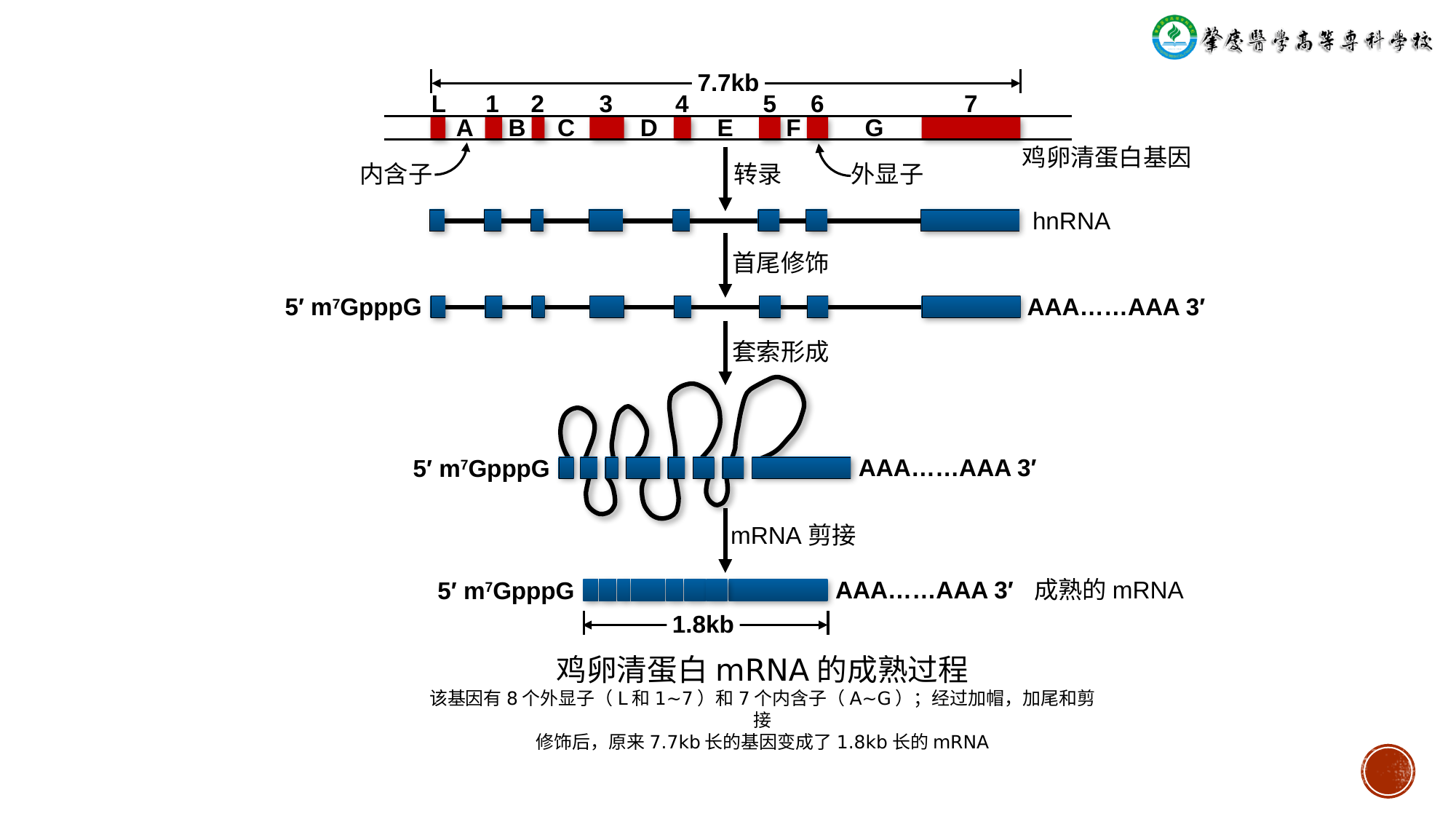

7.7kb
L
1
2
3
4
5
6
7
A
B
C
D
E
F
G

鸡卵清蛋白基因
内含子
转录
外显子
hnRNA

首尾修饰
AAA……AAA 3′
5′ m7GpppG

套索形成

AAA……AAA 3′
5′ m7GpppG

mRNA剪接
成熟的mRNA
AAA……AAA 3′
5′ m7GpppG

1.8kb
鸡卵清蛋白mRNA的成熟过程
该基因有8个外显子（L和1~7）和7个内含子（A~G）；经过加帽，加尾和剪接
修饰后，原来7.7kb长的基因变成了1.8kb长的mRNA